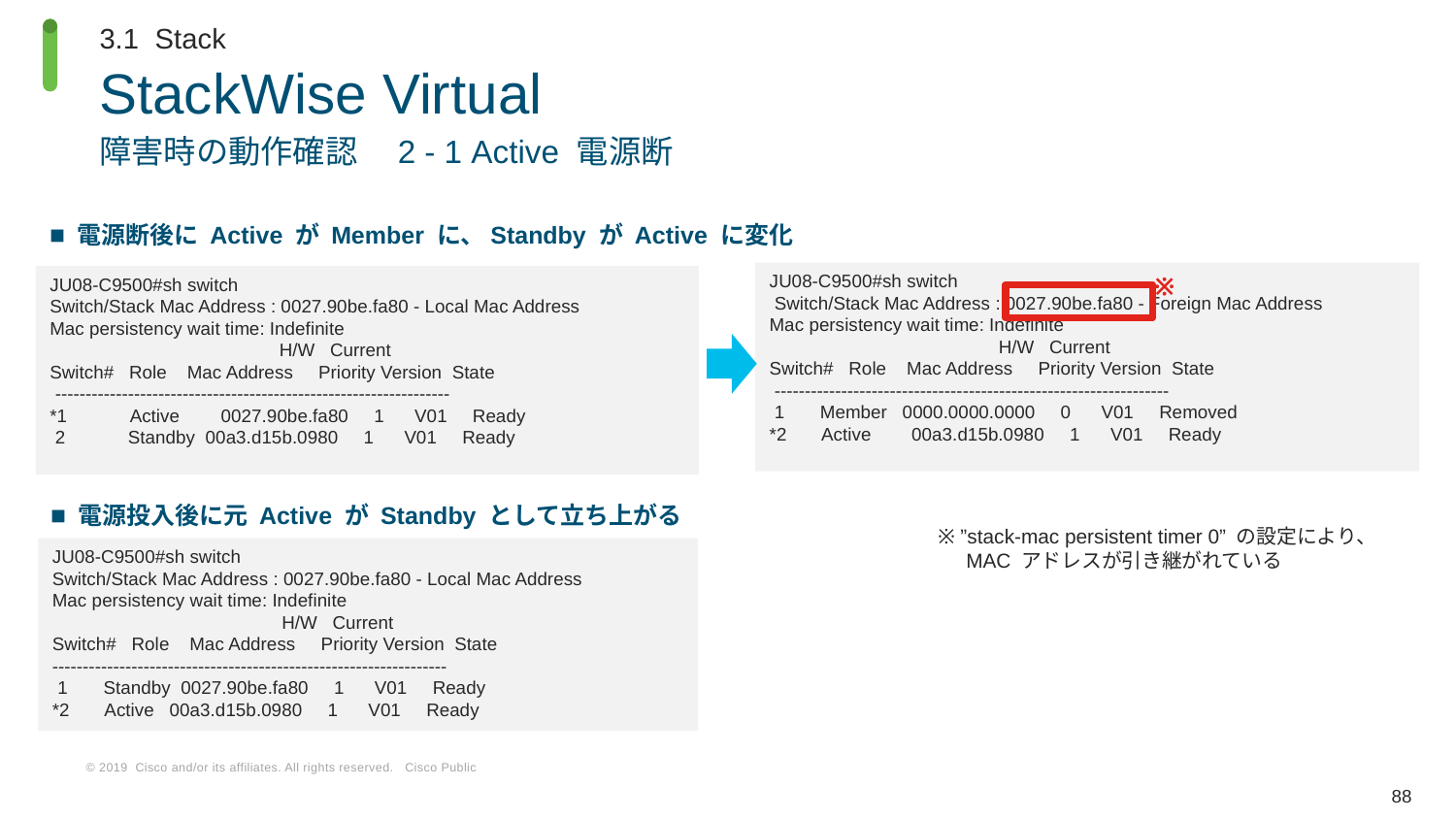

3.1  Stack
# StackWise Virtual
障害時の動作確認　2 - 1 Active 電源断
電源断後に Active が Member に、Standby が Active に変化
JU08-C9500#sh switch
 Switch/Stack Mac Address : 0027.90be.fa80 - Foreign Mac Address
Mac persistency wait time: Indefinite
                                             H/W   Current
Switch#   Role    Mac Address     Priority Version  State
 -----------------------------------------------------------------
 1       Member   0000.0000.0000     0      V01     Removed
*2       Active 　  00a3.d15b.0980     1      V01     Ready
※
JU08-C9500#sh switch
Switch/Stack Mac Address : 0027.90be.fa80 - Local Mac Address
Mac persistency wait time: Indefinite
                                             H/W   Current
Switch#   Role    Mac Address     Priority Version  State
 -----------------------------------------------------------------
*1       　Active  　 0027.90be.fa80     1      V01     Ready
 2       　Standby  00a3.d15b.0980     1      V01     Ready

電源投入後に元 Active が Standby として立ち上がる
※ ”stack-mac persistent timer 0” の設定により、
	MAC アドレスが引き継がれている
JU08-C9500#sh switch
Switch/Stack Mac Address : 0027.90be.fa80 - Local Mac Address
Mac persistency wait time: Indefinite
                                             H/W   Current
Switch#   Role    Mac Address     Priority Version  State
-----------------------------------------------------------------
 1       Standby  0027.90be.fa80     1      V01     Ready
*2       Active   00a3.d15b.0980     1      V01     Ready
88